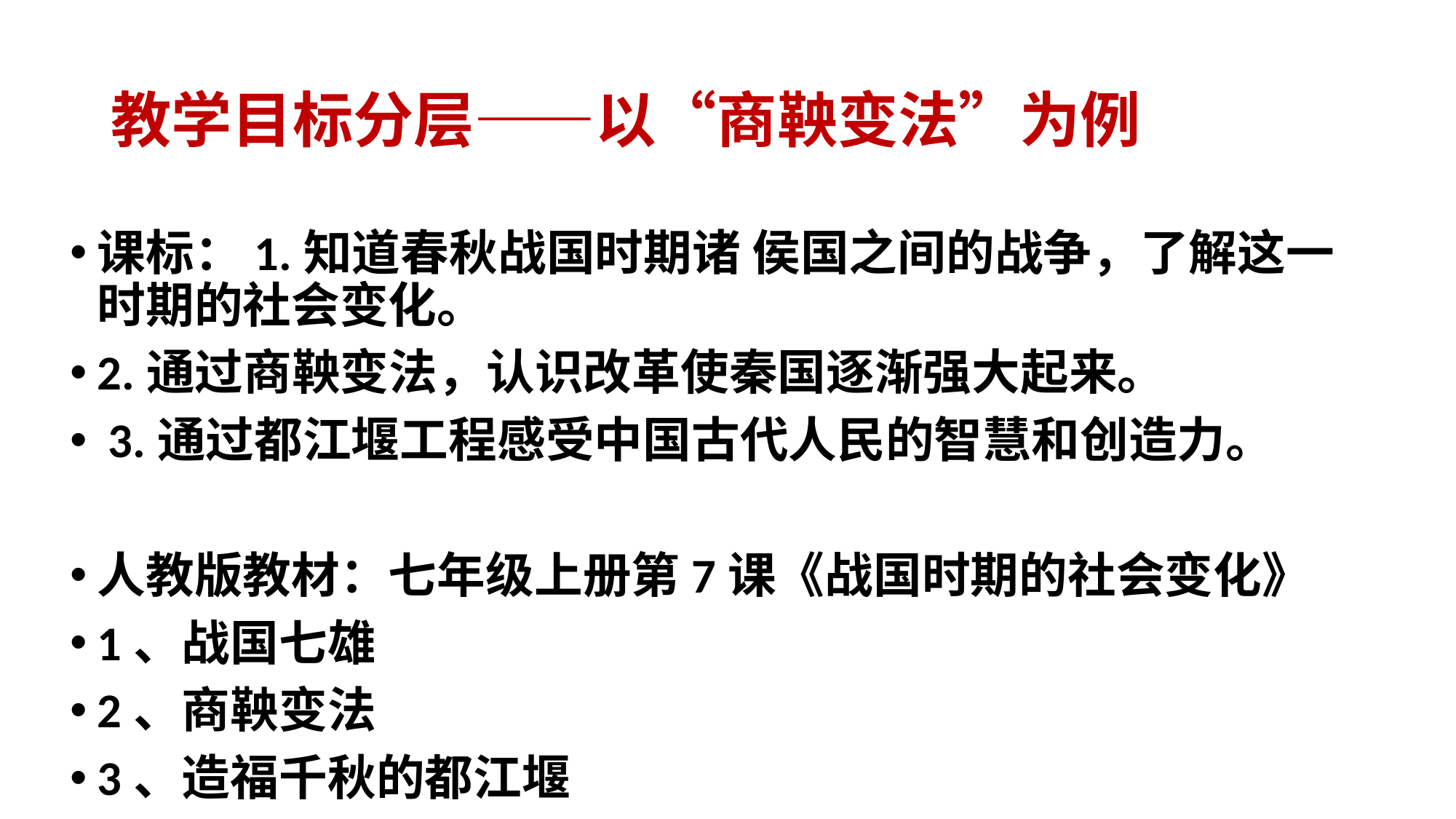

# 教学目标分层——以“商鞅变法”为例
课标：1.知道春秋战国时期诸 侯国之间的战争，了解这一时期的社会变化。
2.通过商鞅变法，认识改革使秦国逐渐强大起来。
 3.通过都江堰工程感受中国古代人民的智慧和创造力。

人教版教材：七年级上册第7课《战国时期的社会变化》
1、战国七雄
2、商鞅变法
3、造福千秋的都江堰